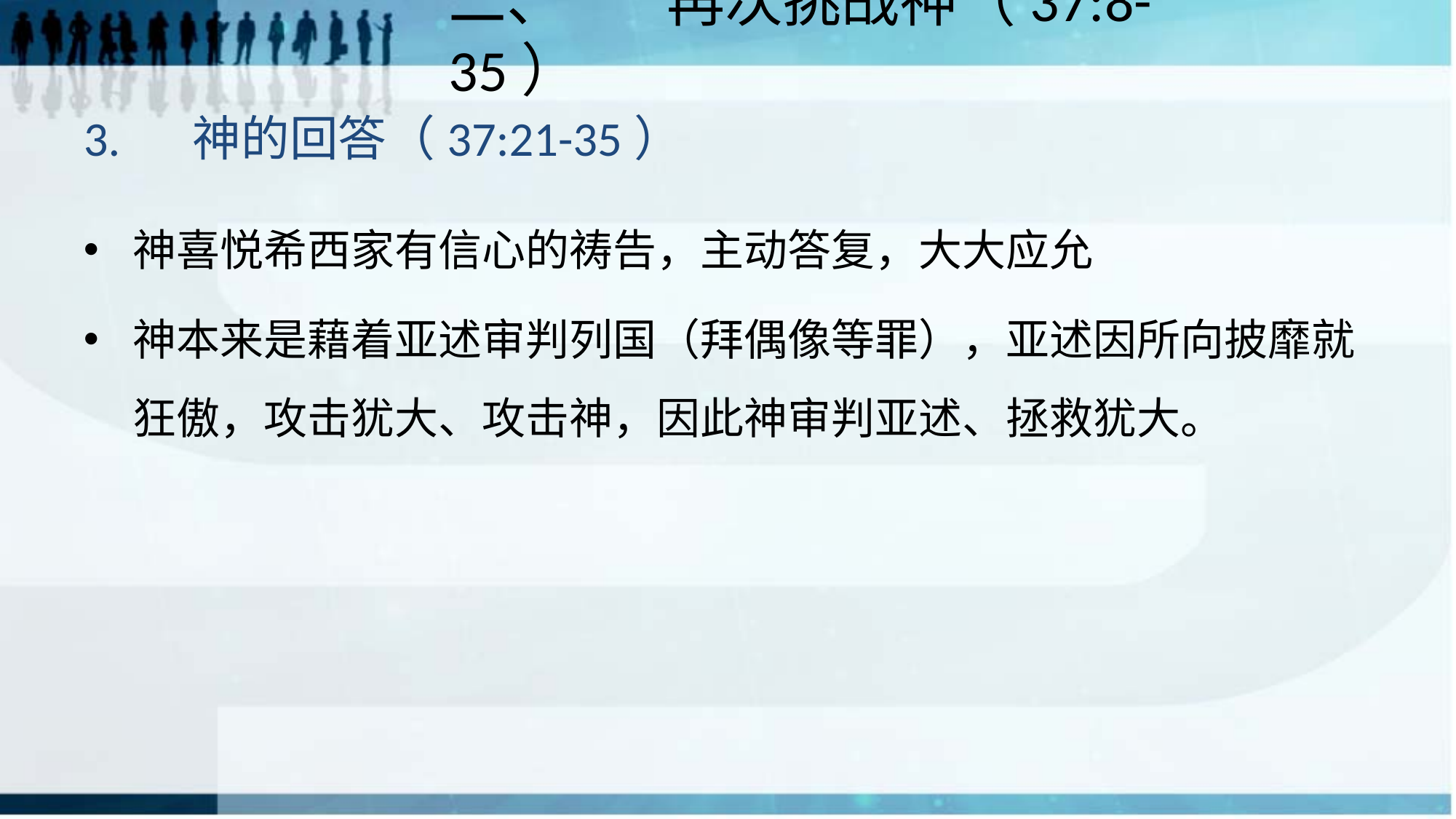

二、	再次挑战神（37:8-35）
# 3.	神的回答（37:21-35）
神喜悦希西家有信心的祷告，主动答复，大大应允
神本来是藉着亚述审判列国（拜偶像等罪），亚述因所向披靡就狂傲，攻击犹大、攻击神，因此神审判亚述、拯救犹大。